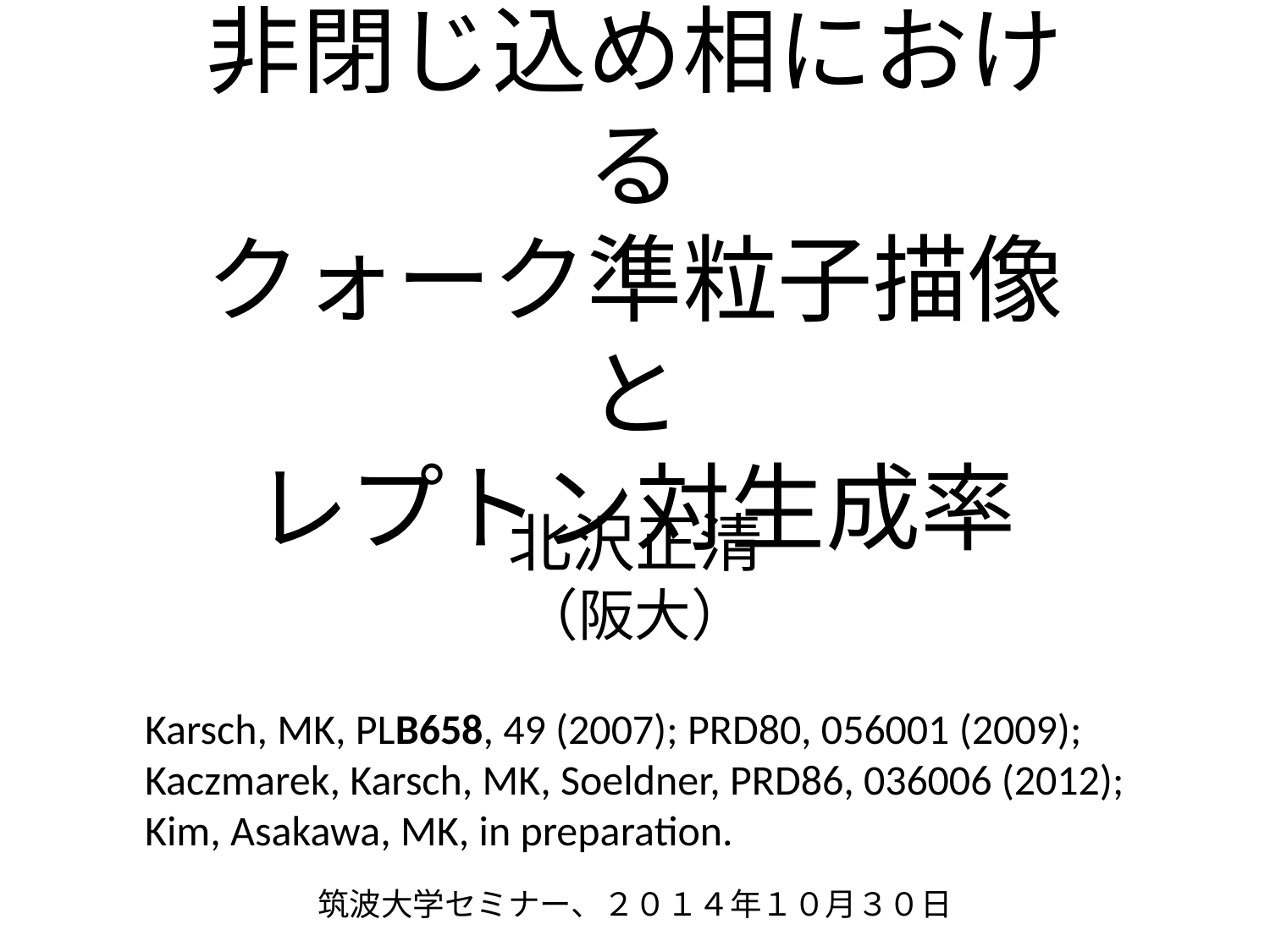

# 非閉じ込め相における クォーク準粒子描像と レプトン対生成率
北沢正清
（阪大）
Karsch, MK, PLB658, 49 (2007); PRD80, 056001 (2009);
Kaczmarek, Karsch, MK, Soeldner, PRD86, 036006 (2012);
Kim, Asakawa, MK, in preparation.
筑波大学セミナー、２０１４年１０月３０日